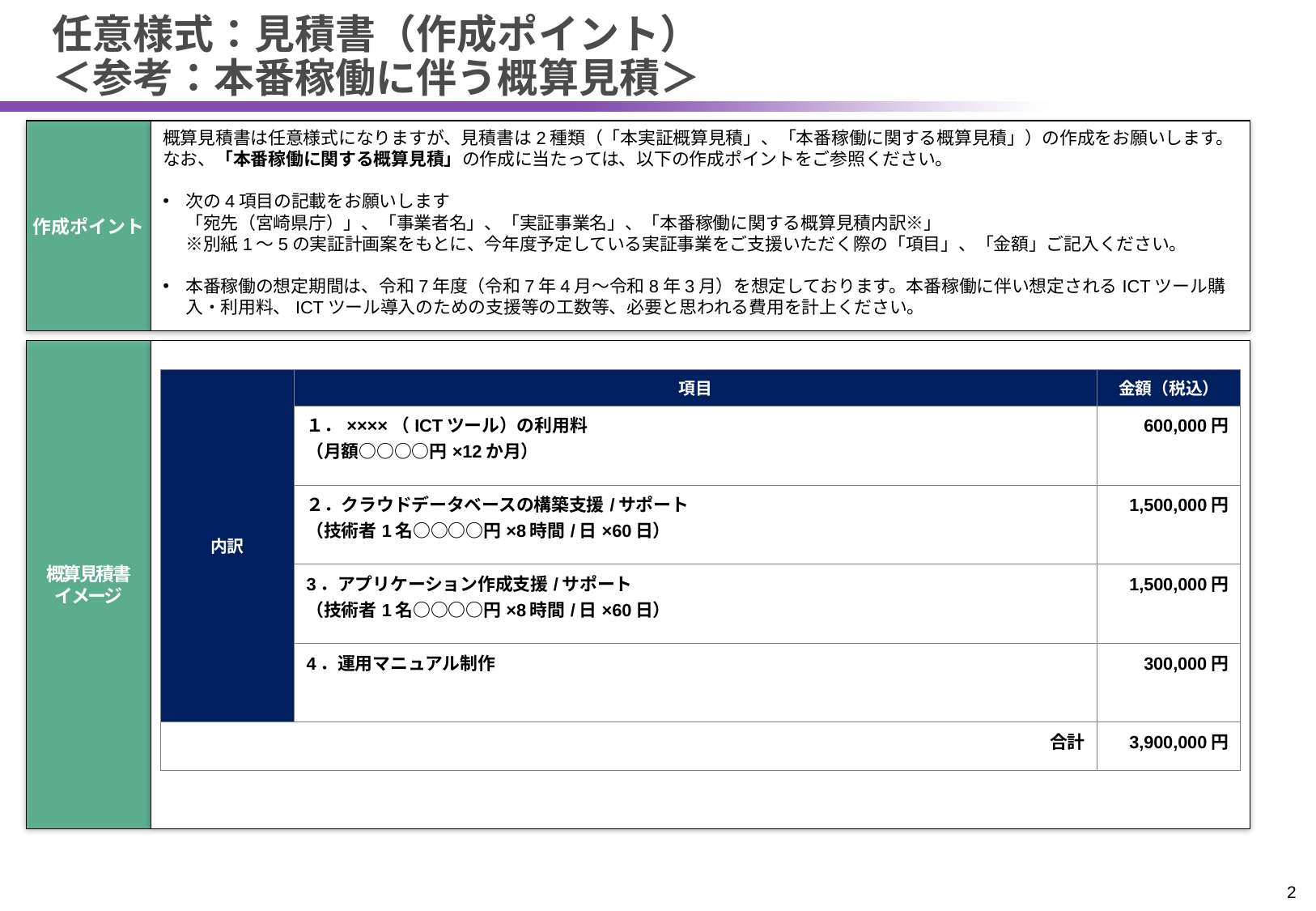

# 任意様式：見積書（作成ポイント） ＜参考：本番稼働に伴う概算見積＞
作成ポイント
概算見積書は任意様式になりますが、見積書は2種類（「本実証概算見積」、「本番稼働に関する概算見積」）の作成をお願いします。
なお、「本番稼働に関する概算見積」の作成に当たっては、以下の作成ポイントをご参照ください。

次の4項目の記載をお願いします
「宛先（宮崎県庁）」、「事業者名」、「実証事業名」、「本番稼働に関する概算見積内訳※」
※別紙1～5の実証計画案をもとに、今年度予定している実証事業をご支援いただく際の「項目」、「金額」ご記入ください。

本番稼働の想定期間は、令和7年度（令和7年4月～令和8年3月）を想定しております。本番稼働に伴い想定されるICTツール購入・利用料、ICTツール導入のための支援等の工数等、必要と思われる費用を計上ください。
概算見積書
イメージ

| 内訳 | 項目 | 金額（税込） |
| --- | --- | --- |
|  | １．××××（ICTツール）の利用料 （月額○○○○円×12か月） | 600,000円 |
|  | ２．クラウドデータベースの構築支援/サポート （技術者1名○○○○円×8時間/日×60日） | 1,500,000円 |
|  | 3．アプリケーション作成支援/サポート （技術者1名○○○○円×8時間/日×60日） | 1,500,000円 |
|  | 4．運用マニュアル制作 | 300,000円 |
| 合計 |  | 3,900,000円 |